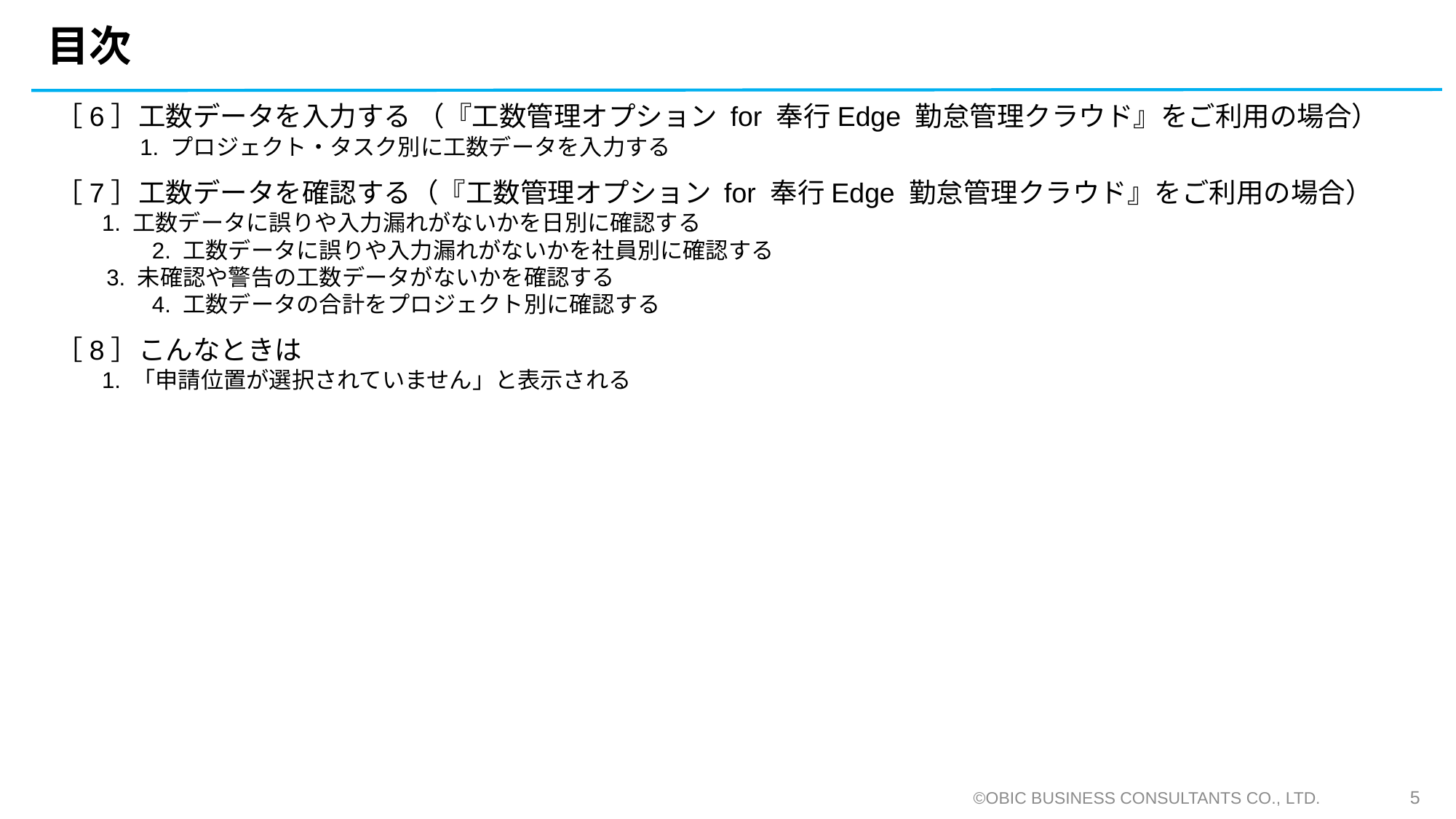

# 目次
［6］工数データを入力する （『工数管理オプション for 奉行Edge 勤怠管理クラウド』をご利用の場合）
 　　　 1. プロジェクト・タスク別に工数データを入力する
［7］工数データを確認する（『工数管理オプション for 奉行Edge 勤怠管理クラウド』をご利用の場合）
        1. 工数データに誤りや入力漏れがないかを日別に確認する
　　　　2. 工数データに誤りや入力漏れがないかを社員別に確認する
        3. 未確認や警告の工数データがないかを確認する
　　　　4. 工数データの合計をプロジェクト別に確認する
［8］こんなときは
        1. 「申請位置が選択されていません」と表示される

©OBIC BUSINESS CONSULTANTS CO., LTD.
5